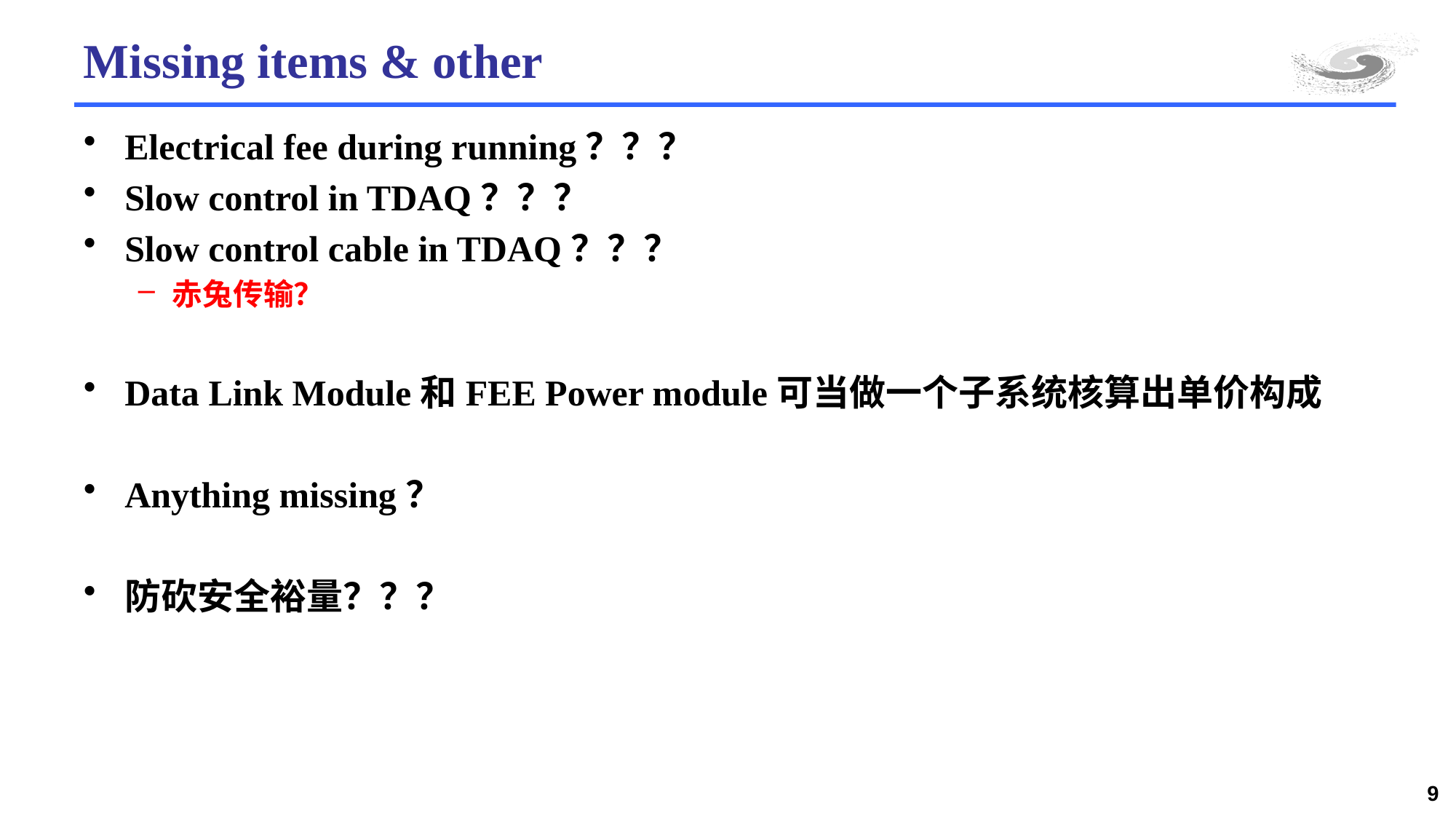

# Missing items & other
Electrical fee during running？？？
Slow control in TDAQ？？？
Slow control cable in TDAQ？？？
赤兔传输？

Data Link Module和FEE Power module可当做一个子系统核算出单价构成

Anything missing？

防砍安全裕量？？？
9